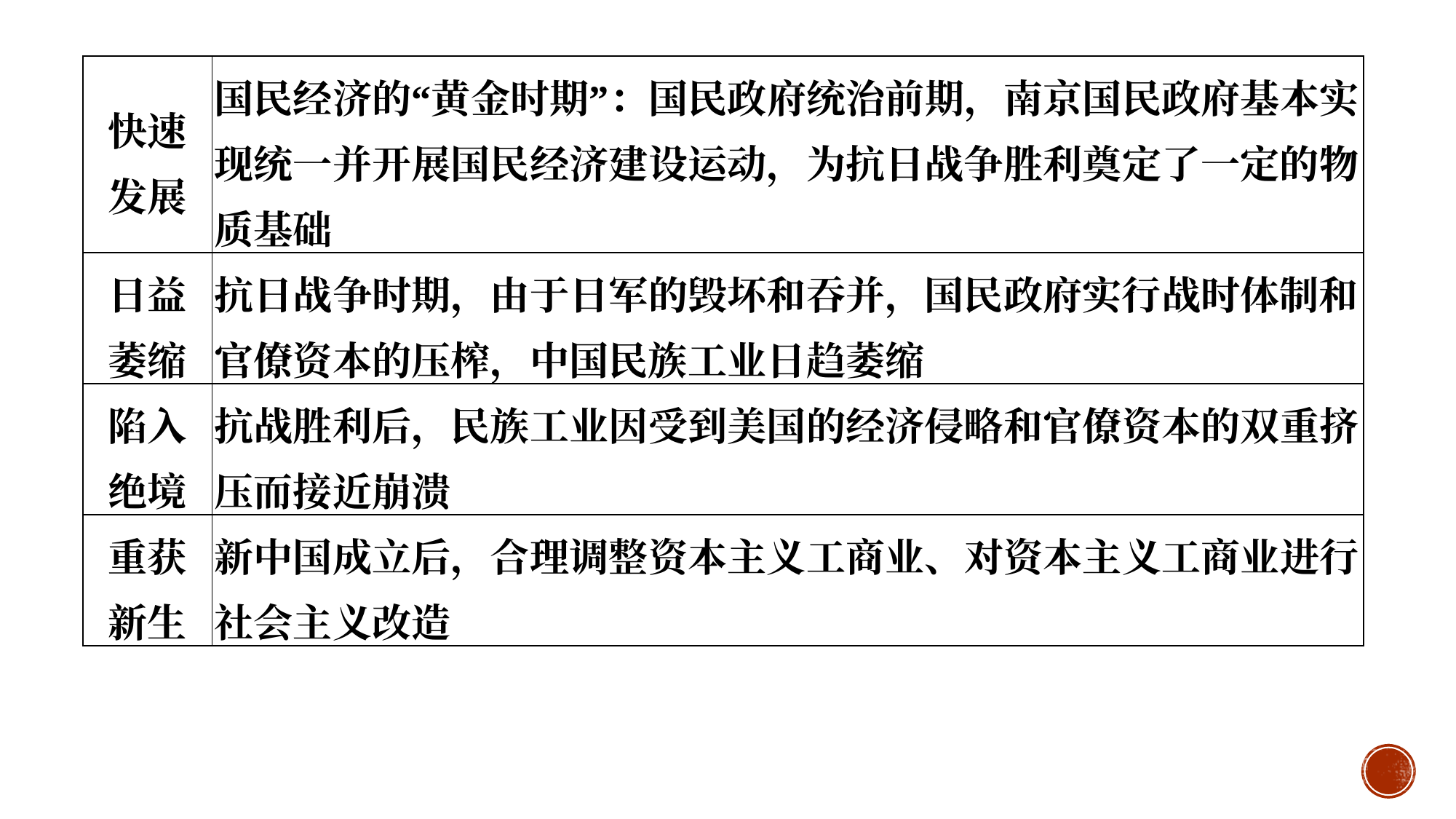

| 快速 发展 | 国民经济的“黄金时期”：国民政府统治前期，南京国民政府基本实现统一并开展国民经济建设运动，为抗日战争胜利奠定了一定的物质基础 |
| --- | --- |
| 日益 萎缩 | 抗日战争时期，由于日军的毁坏和吞并，国民政府实行战时体制和官僚资本的压榨，中国民族工业日趋萎缩 |
| 陷入 绝境 | 抗战胜利后，民族工业因受到美国的经济侵略和官僚资本的双重挤压而接近崩溃 |
| 重获 新生 | 新中国成立后，合理调整资本主义工商业、对资本主义工商业进行社会主义改造 |
#